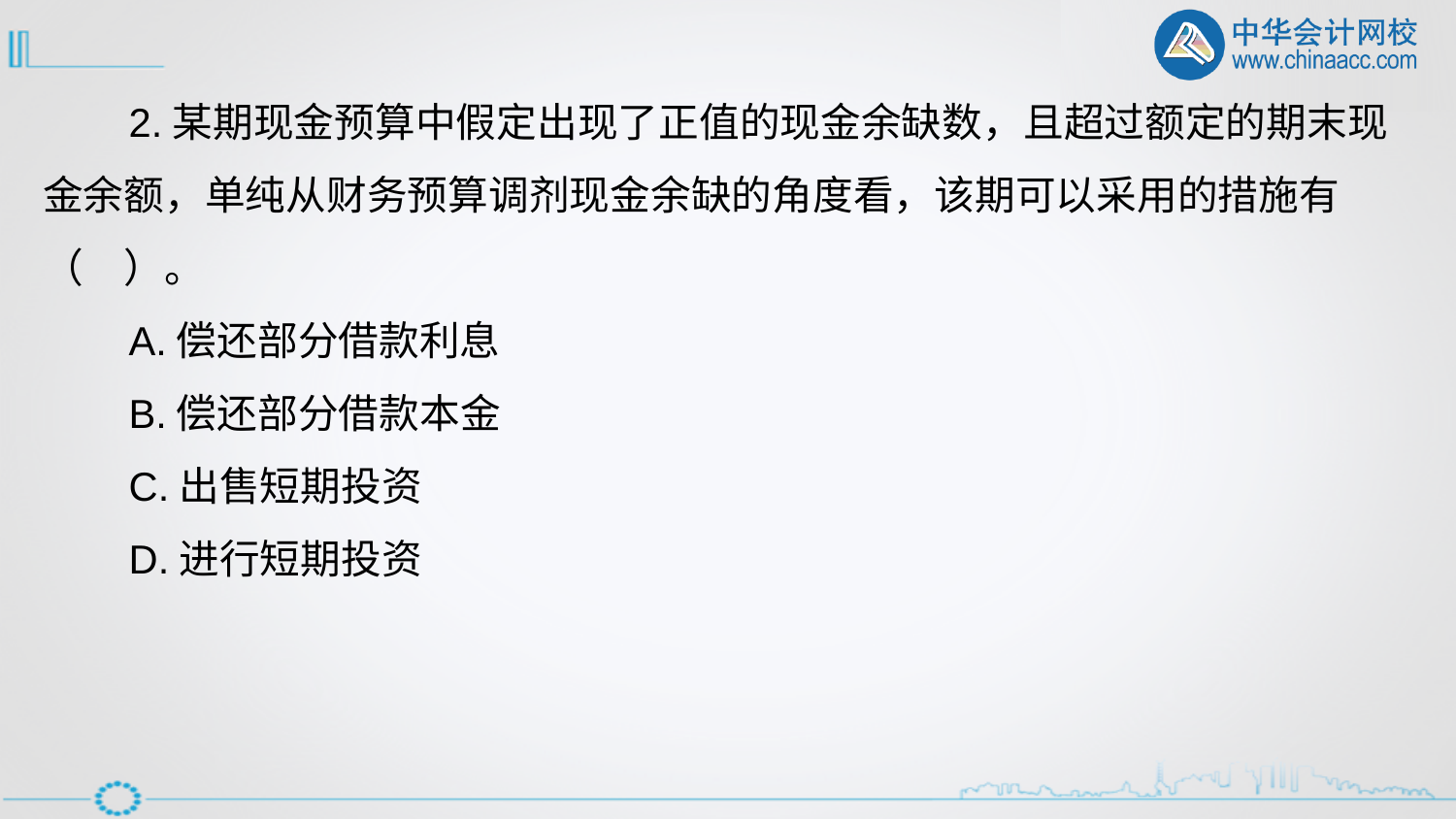

2.某期现金预算中假定出现了正值的现金余缺数，且超过额定的期末现金余额，单纯从财务预算调剂现金余缺的角度看，该期可以采用的措施有（　）。
A.偿还部分借款利息
B.偿还部分借款本金
C.出售短期投资
D.进行短期投资